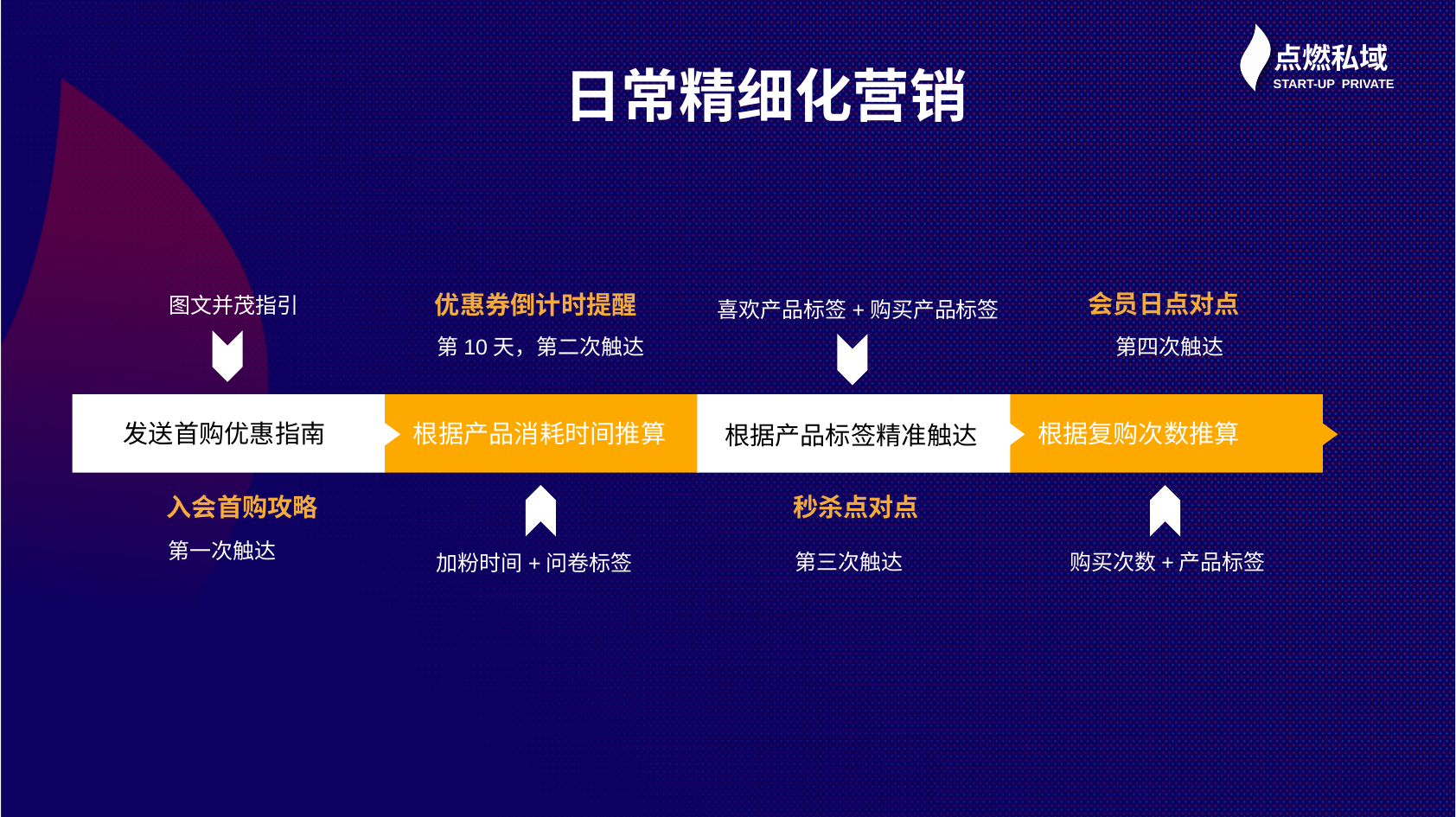

日常精细化营销

会员日点对点
第四次触达
2028

优惠券倒计时提醒
第10天，第二次触达
入会首购攻略
第一次触达
图文并茂指引
2020
喜欢产品标签+购买产品标签
秒杀点对点

发送首购优惠指南
根据产品消耗时间推算
根据复购次数推算
根据产品标签精准触达

购买次数+产品标签
第三次触达
加粉时间+问卷标签